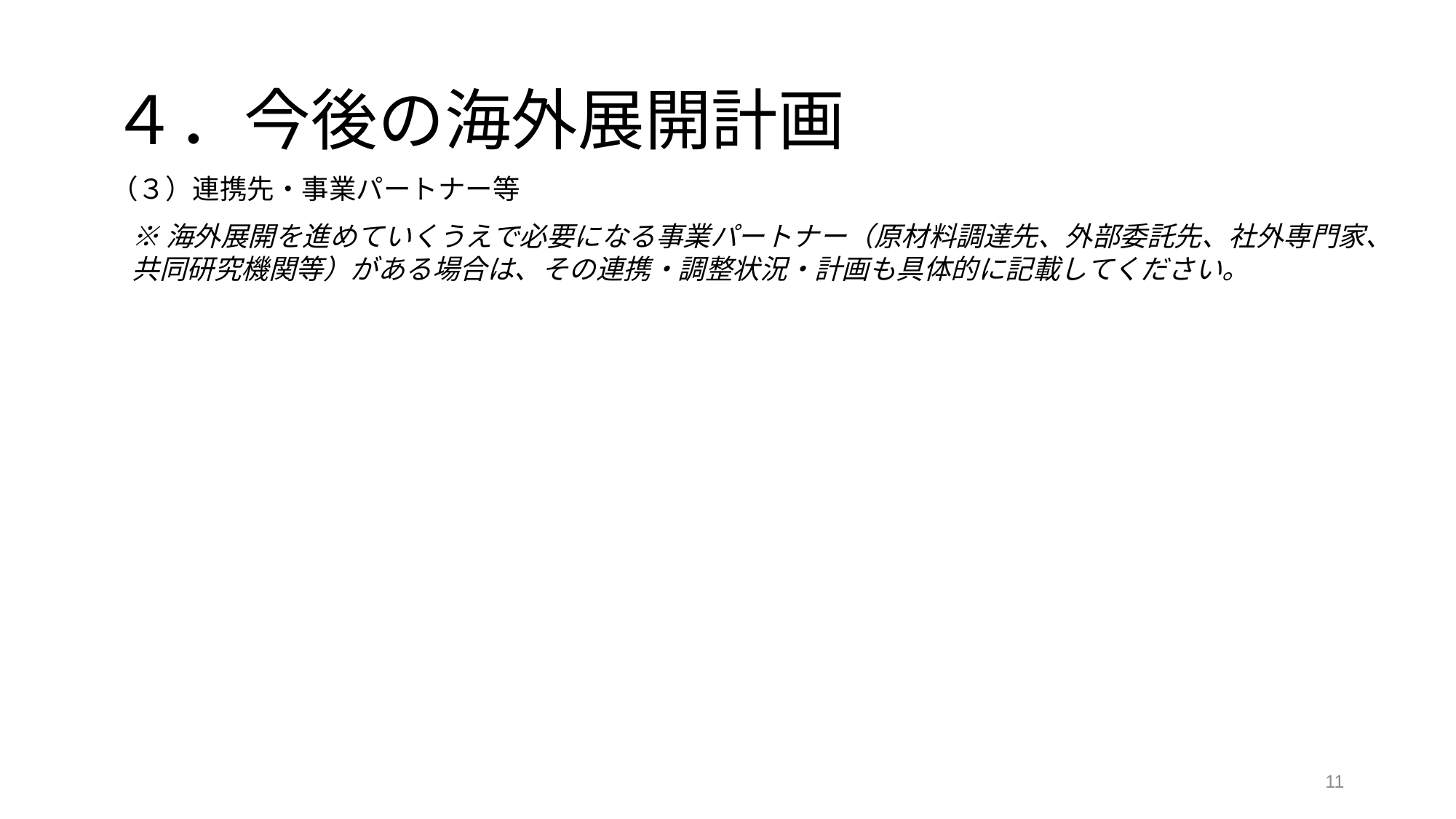

# ４．今後の海外展開計画
（３）連携先・事業パートナー等
※海外展開を進めていくうえで必要になる事業パートナー（原材料調達先、外部委託先、社外専門家、共同研究機関等）がある場合は、その連携・調整状況・計画も具体的に記載してください。

11